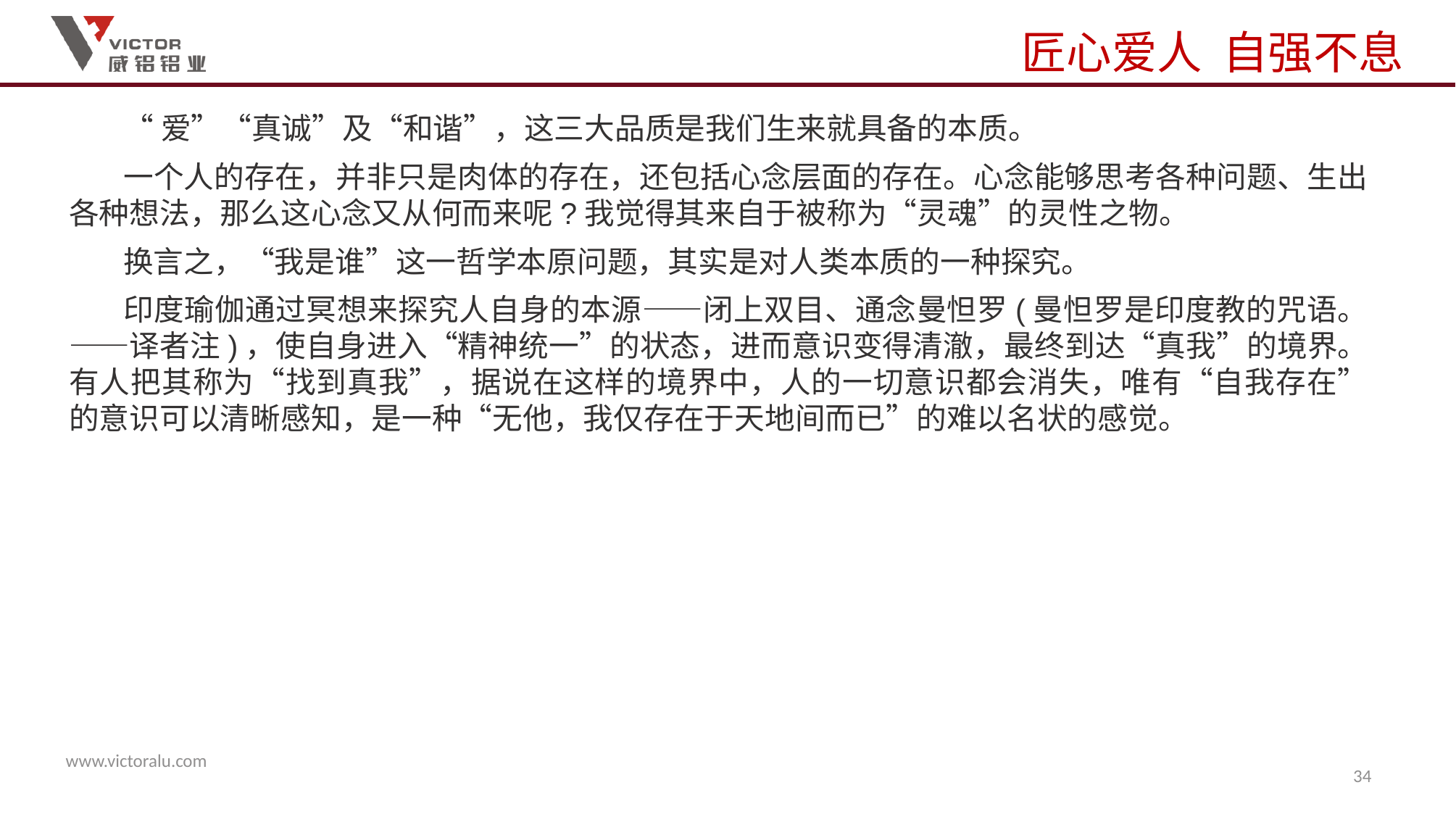

“爱”“真诚”及“和谐”，这三大品质是我们生来就具备的本质。
一个人的存在，并非只是肉体的存在，还包括心念层面的存在。心念能够思考各种问题、生出各种想法，那么这心念又从何而来呢?我觉得其来自于被称为“灵魂”的灵性之物。
换言之，“我是谁”这一哲学本原问题，其实是对人类本质的一种探究。
印度瑜伽通过冥想来探究人自身的本源——闭上双目、通念曼怛罗(曼怛罗是印度教的咒语。——译者注)，使自身进入“精神统一”的状态，进而意识变得清澈，最终到达“真我”的境界。有人把其称为“找到真我”，据说在这样的境界中，人的一切意识都会消失，唯有“自我存在”的意识可以清晰感知，是一种“无他，我仅存在于天地间而已”的难以名状的感觉。

34